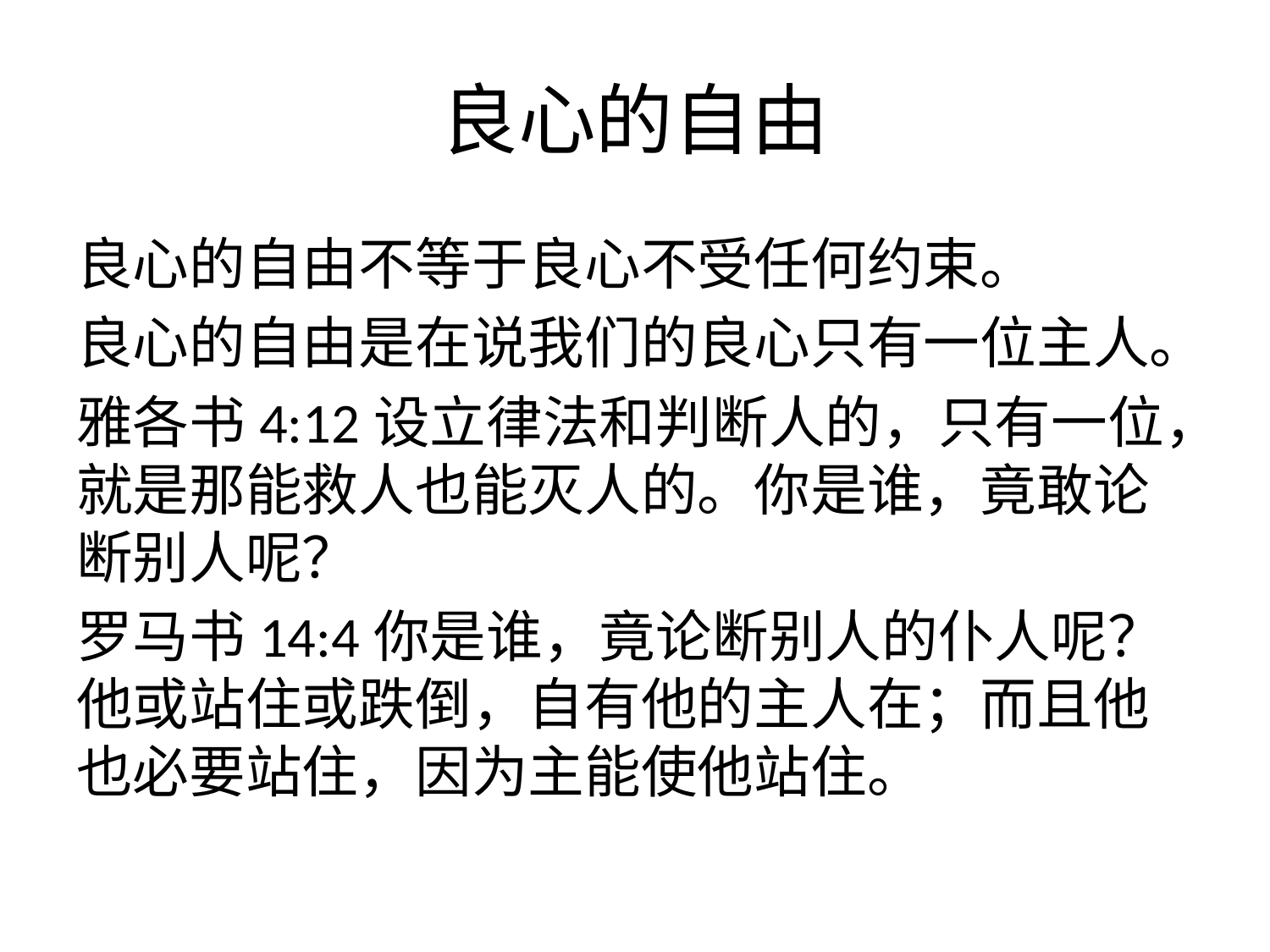

# 良心的自由
良心的自由不等于良心不受任何约束。
良心的自由是在说我们的良心只有一位主人。
雅各书4:12设立律法和判断人的，只有一位，就是那能救人也能灭人的。你是谁，竟敢论断别人呢？
罗马书14:4你是谁，竟论断别人的仆人呢？他或站住或跌倒，自有他的主人在；而且他也必要站住，因为主能使他站住。